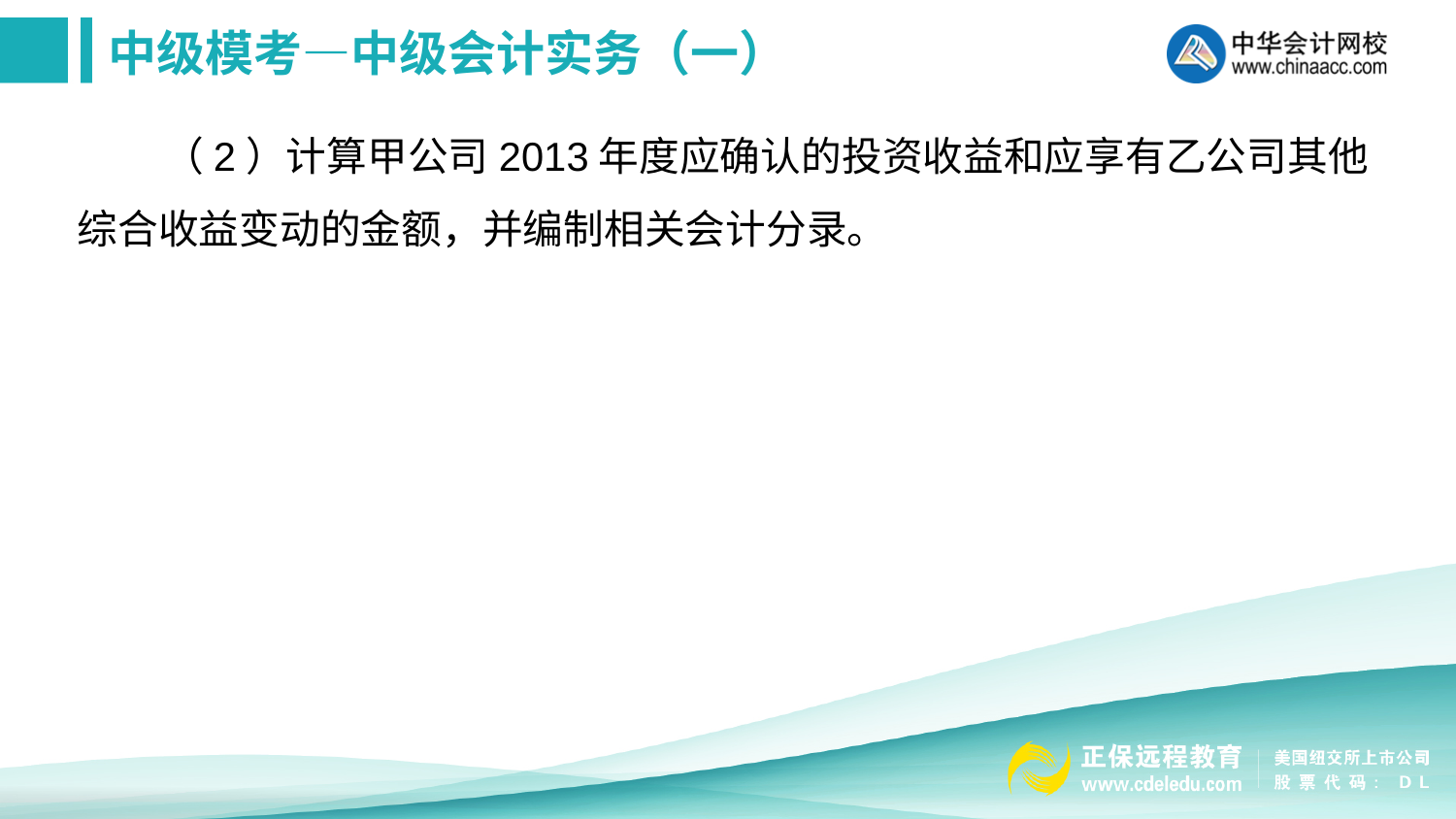

（2）计算甲公司2013年度应确认的投资收益和应享有乙公司其他综合收益变动的金额，并编制相关会计分录。